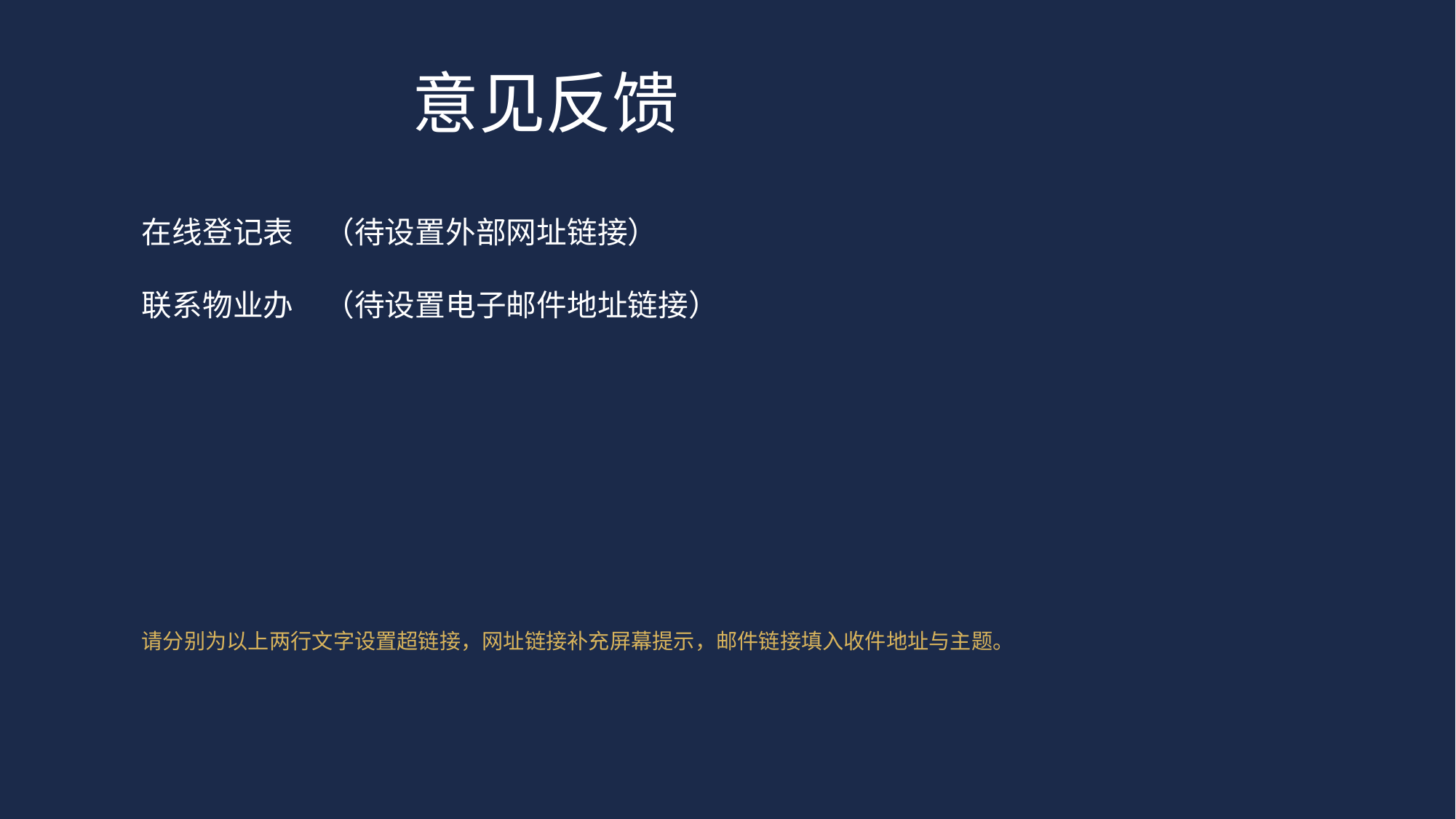

# 意见反馈
在线登记表　（待设置外部网址链接）
联系物业办　（待设置电子邮件地址链接）
请分别为以上两行文字设置超链接，网址链接补充屏幕提示，邮件链接填入收件地址与主题。